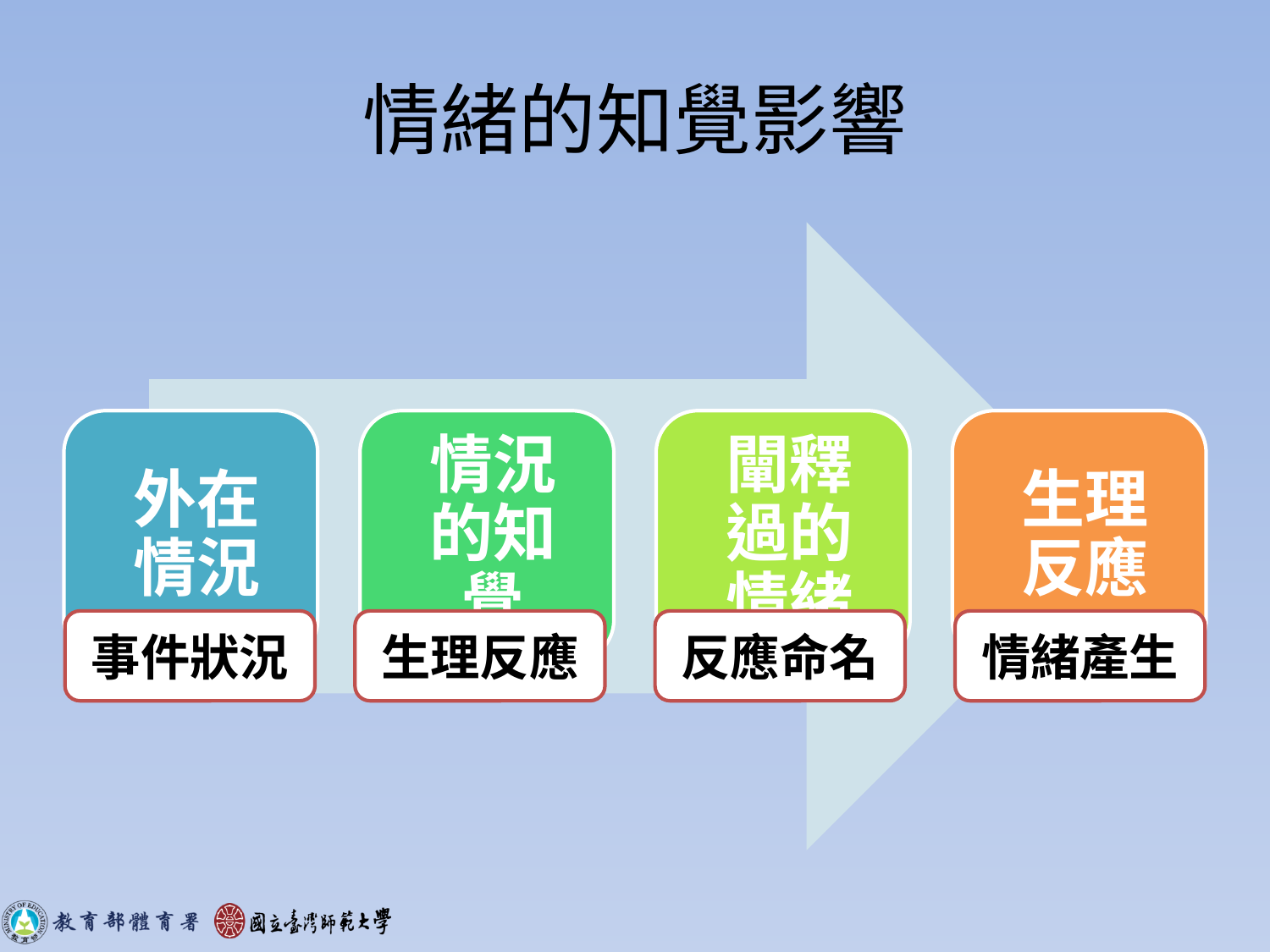

# 情緒的知覺影響
外在
情況
情況的知覺
闡釋過的情緒
生理
反應
事件狀況
生理反應
反應命名
情緒產生